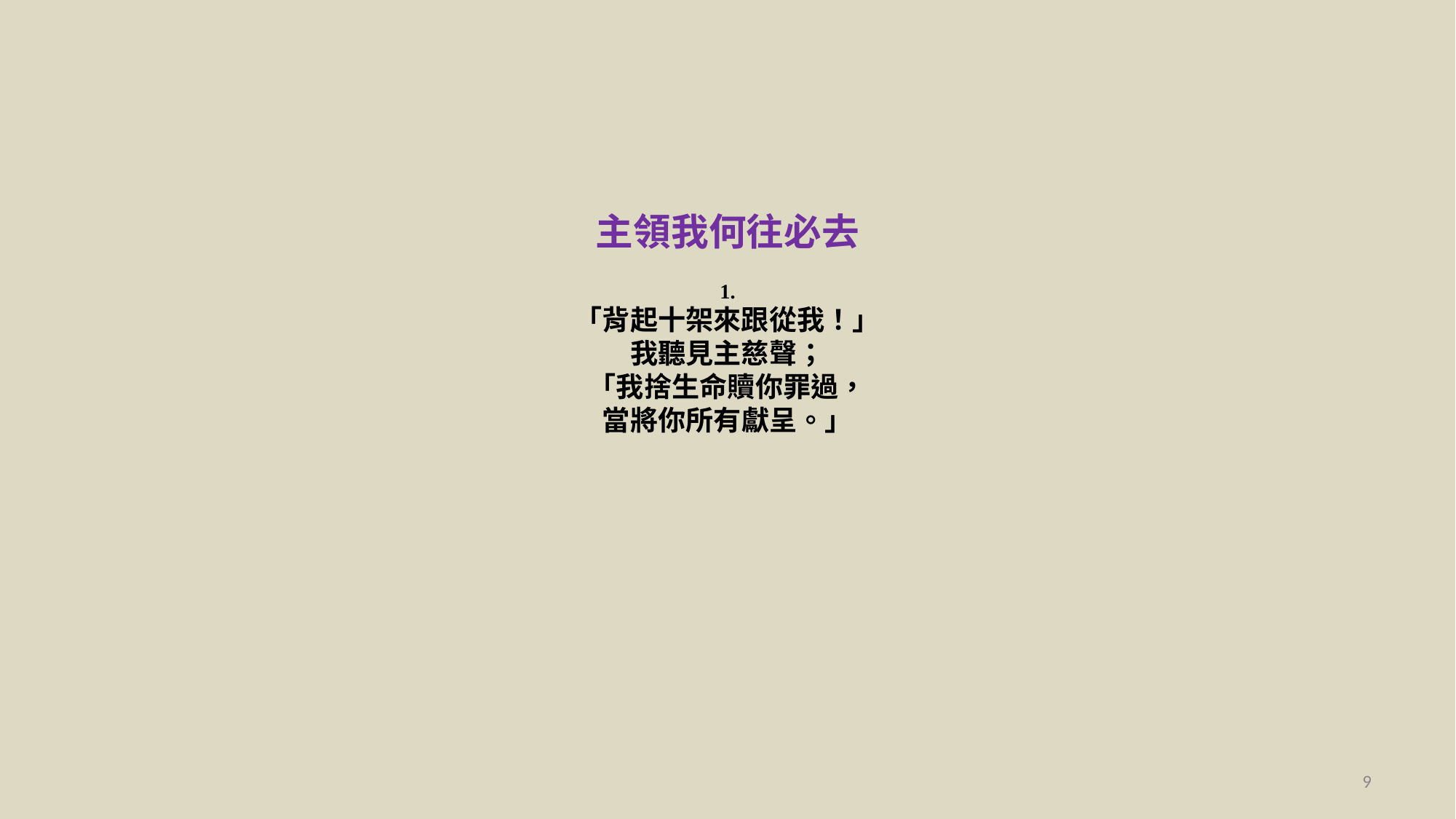

# 主領我何往必去 1. 「背起十架來跟從我！」 我聽見主慈聲； 「我捨生命贖你罪過， 當將你所有獻呈。」
9